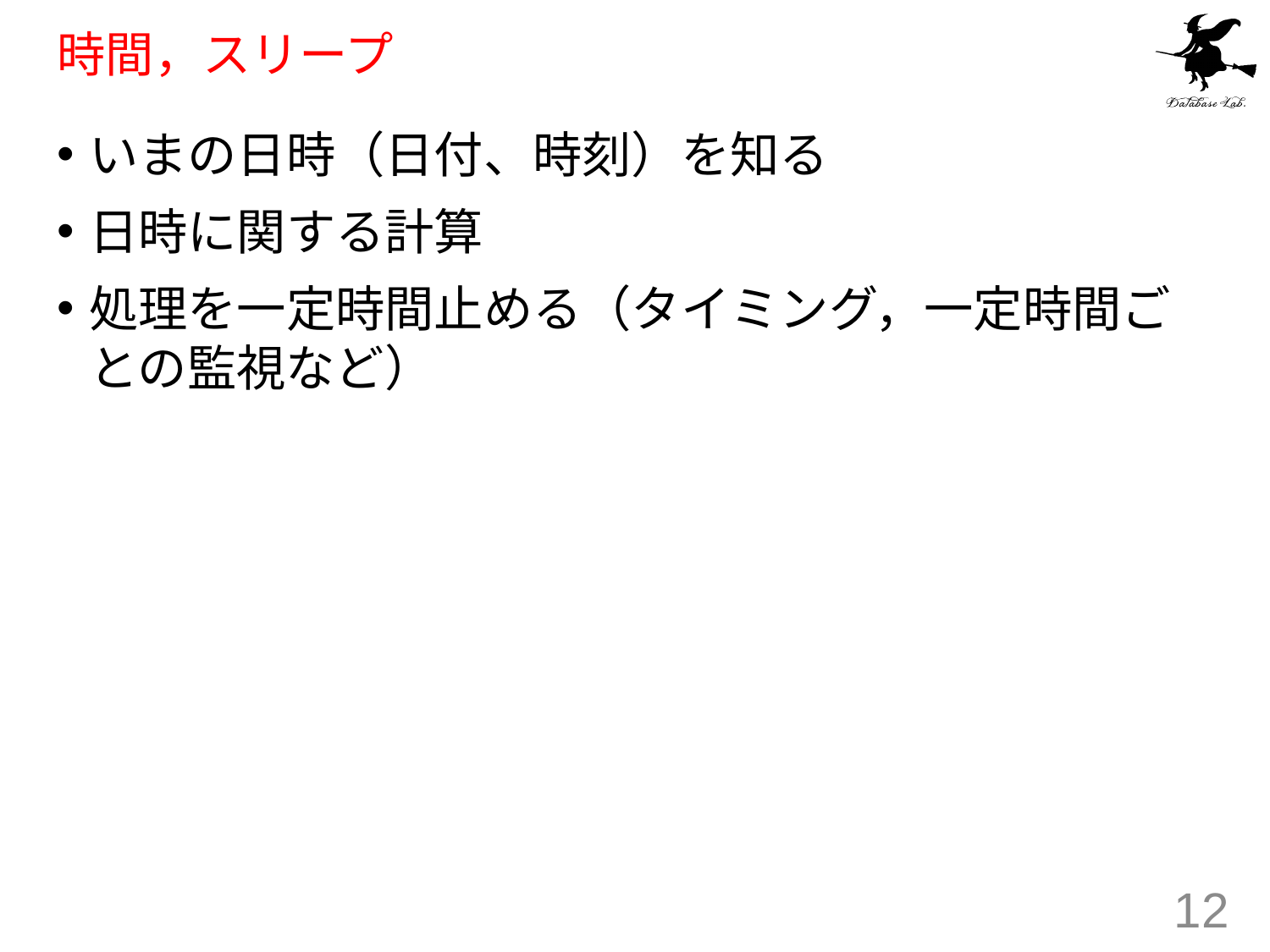

# 時間，スリープ
いまの日時（日付、時刻）を知る
日時に関する計算
処理を一定時間止める（タイミング，一定時間ごとの監視など）
12